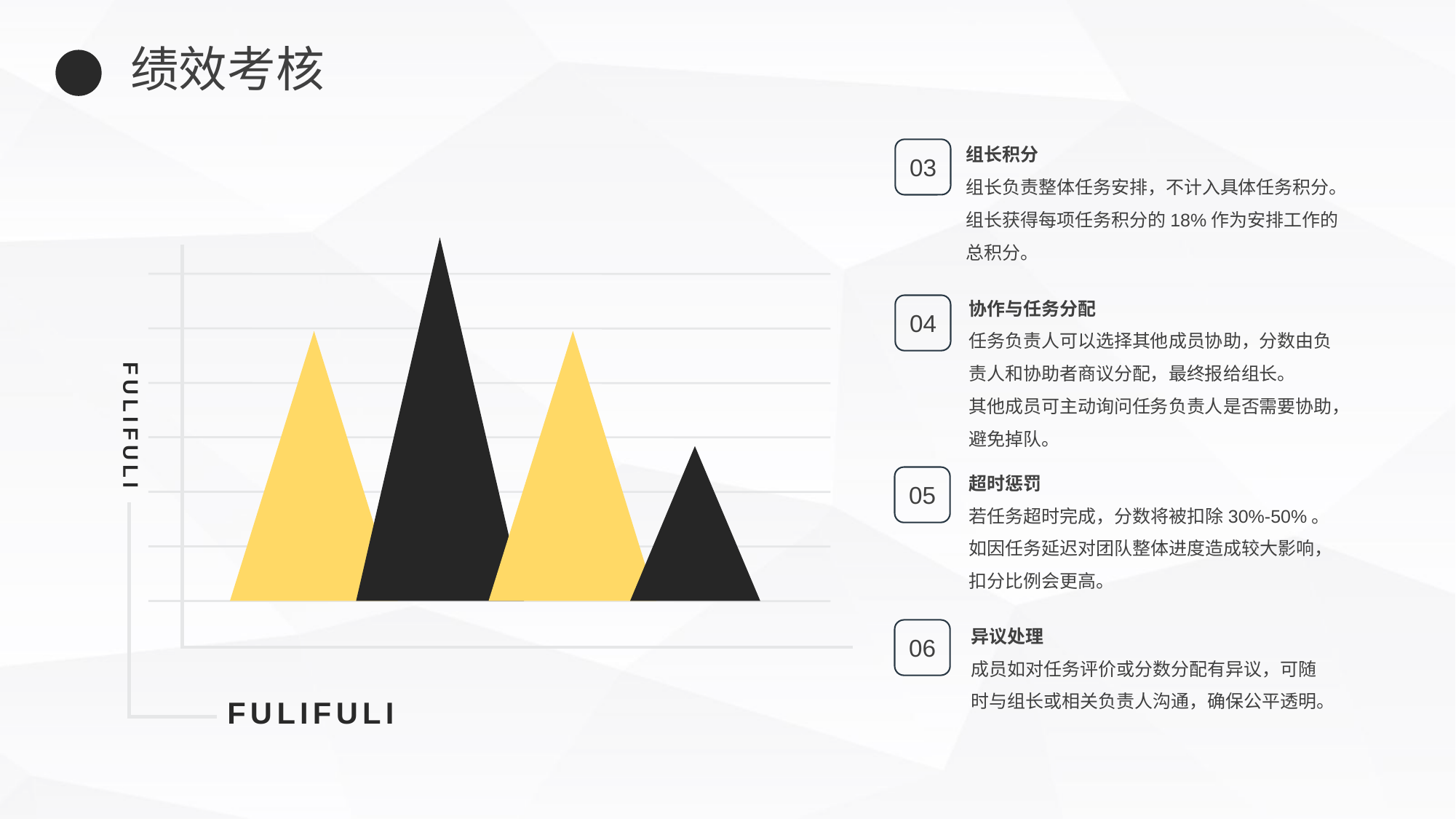

绩效考核

组长积分
组长负责整体任务安排，不计入具体任务积分。
组长获得每项任务积分的18%作为安排工作的总积分。
03

协作与任务分配
任务负责人可以选择其他成员协助，分数由负责人和协助者商议分配，最终报给组长。
其他成员可主动询问任务负责人是否需要协助，避免掉队。

04

FULIFULI

超时惩罚
若任务超时完成，分数将被扣除30%-50%。
如因任务延迟对团队整体进度造成较大影响，扣分比例会更高。

05

异议处理
成员如对任务评价或分数分配有异议，可随时与组长或相关负责人沟通，确保公平透明。

06
FULIFULI